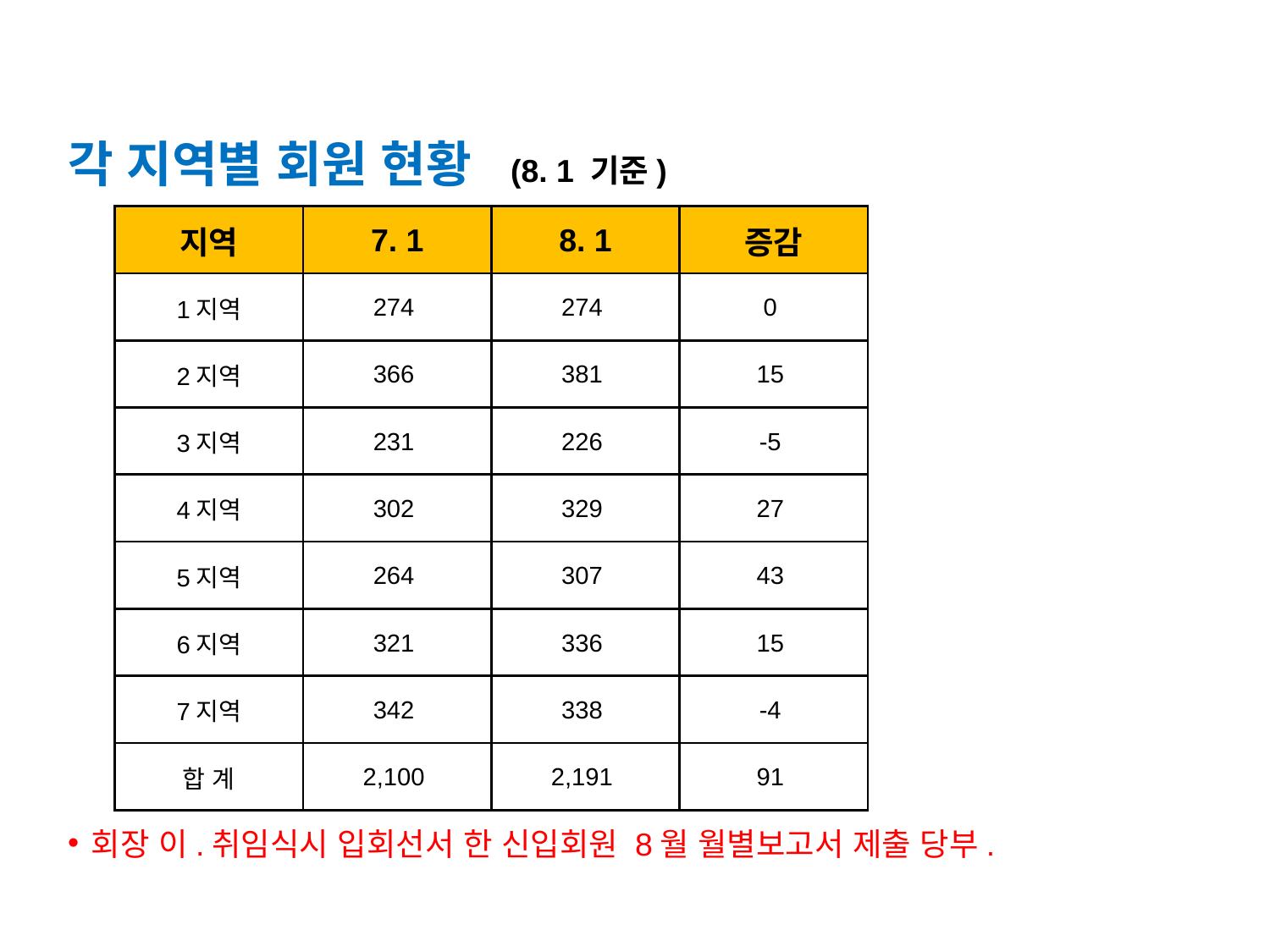

각 지역별 회원 현황  (8. 1 기준)

회장 이.취임식시 입회선서 한 신입회원 8월 월별보고서 제출 당부.

| 지역 | 7. 1 | 8. 1 | 증감 |
| --- | --- | --- | --- |
| 1지역 | 274 | 274 | 0 |
| 2지역 | 366 | 381 | 15 |
| 3지역 | 231 | 226 | -5 |
| 4지역 | 302 | 329 | 27 |
| 5지역 | 264 | 307 | 43 |
| 6지역 | 321 | 336 | 15 |
| 7지역 | 342 | 338 | -4 |
| 합 계 | 2,100 | 2,191 | 91 |